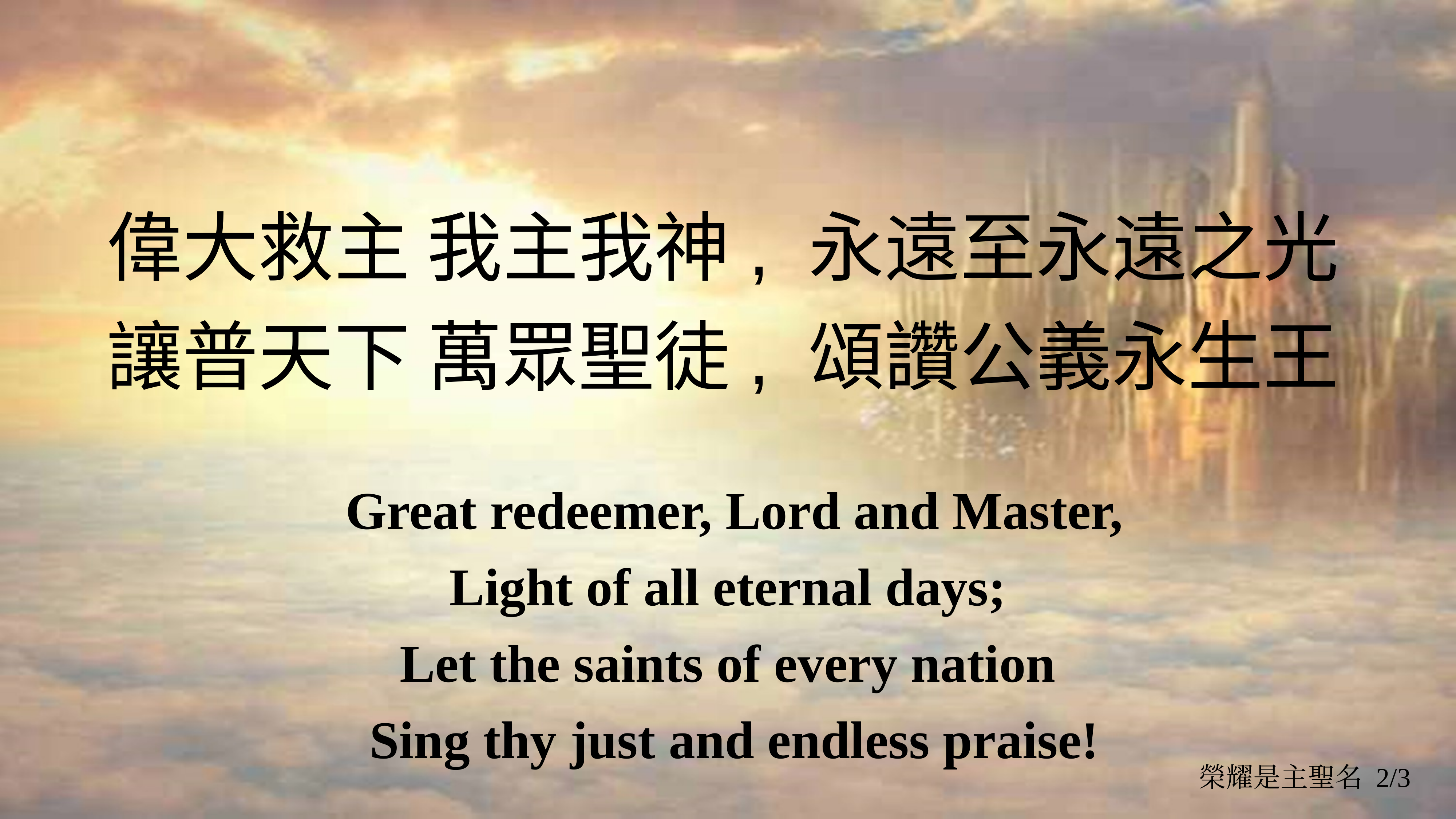

偉大救主 我主我神, 永遠至永遠之光
讓普天下 萬眾聖徒, 頌讚公義永生王
 Great redeemer, Lord and Master,
Light of all eternal days;
Let the saints of every nation
 Sing thy just and endless praise!
榮耀是主聖名 2/3